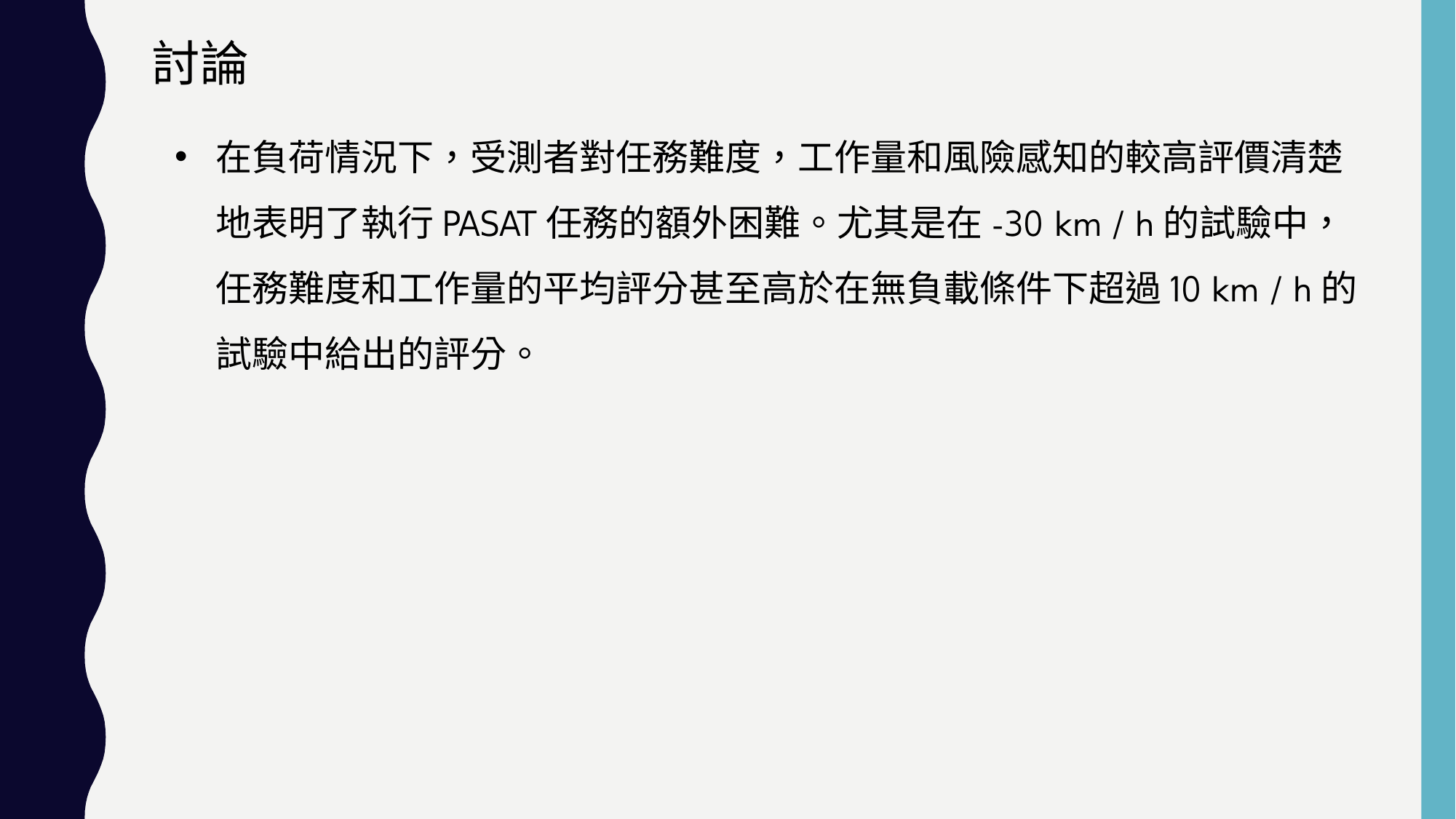

討論
在負荷情況下，受測者對任務難度，工作量和風險感知的較高評價清楚地表明了執行PASAT任務的額外困難。尤其是在-30 km / h的試驗中，任務難度和工作量的平均評分甚至高於在無負載條件下超過10 km / h的試驗中給出的評分。